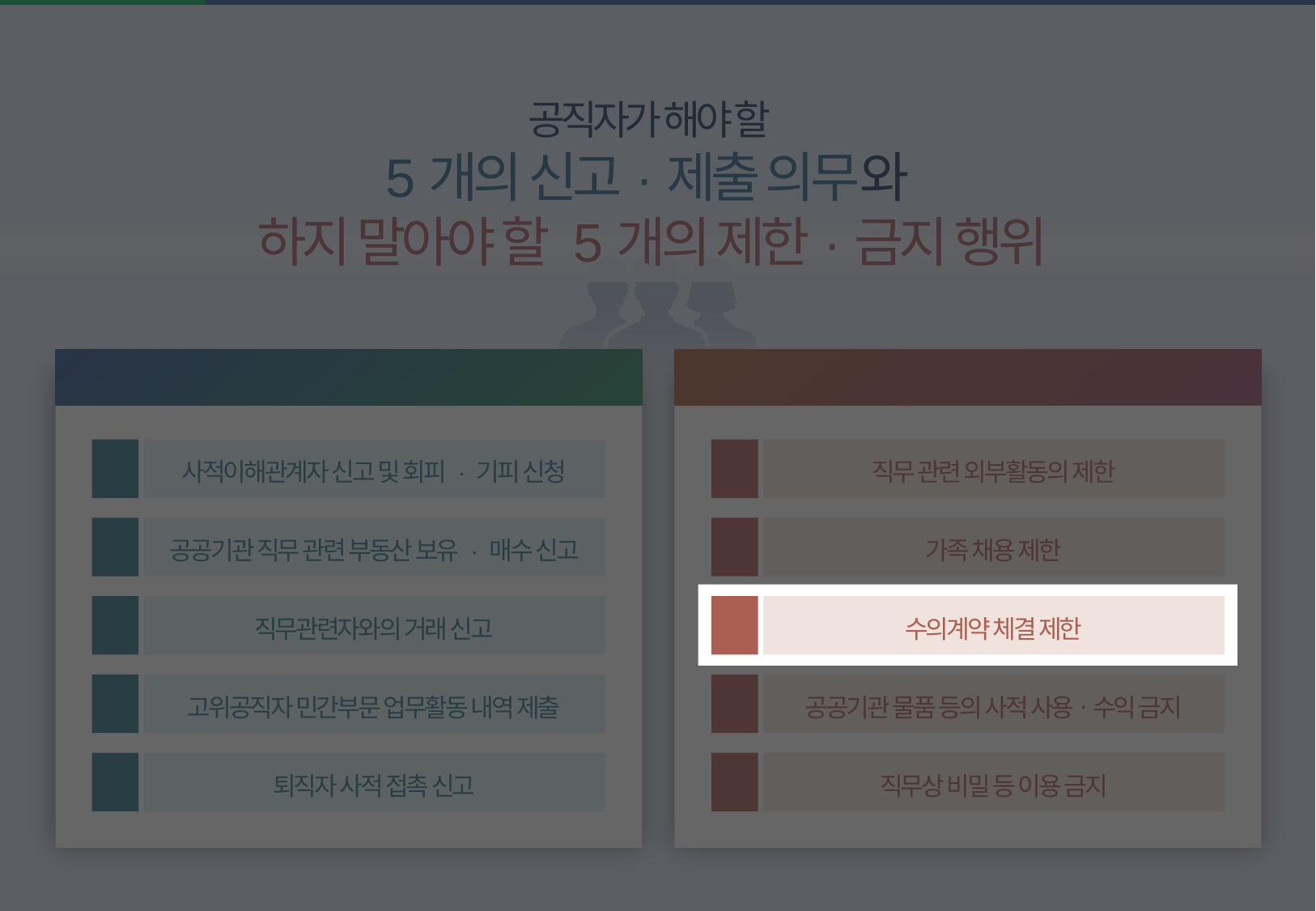

공직자가 해야 할
5개의 신고·제출 의무와
하지 말아야 할 5개의 제한·금지 행위
5개의 제한·금지 행위

신고 · 제출 의무

1
사적이해관계자 신고 및 회피 · 기피 신청
2
공공기관 직무 관련 부동산 보유 · 매수 신고
3
직무관련자와의 거래 신고
4
고위공직자 민간부문 업무활동 내역 제출
5
퇴직자 사적 접촉 신고
제한 · 금지 행위

1
직무 관련 외부활동의 제한
2
가족 채용 제한
3
수의계약 체결 제한
4
공공기관 물품 등의 사적 사용ㆍ수익 금지
5
직무상 비밀 등 이용 금지